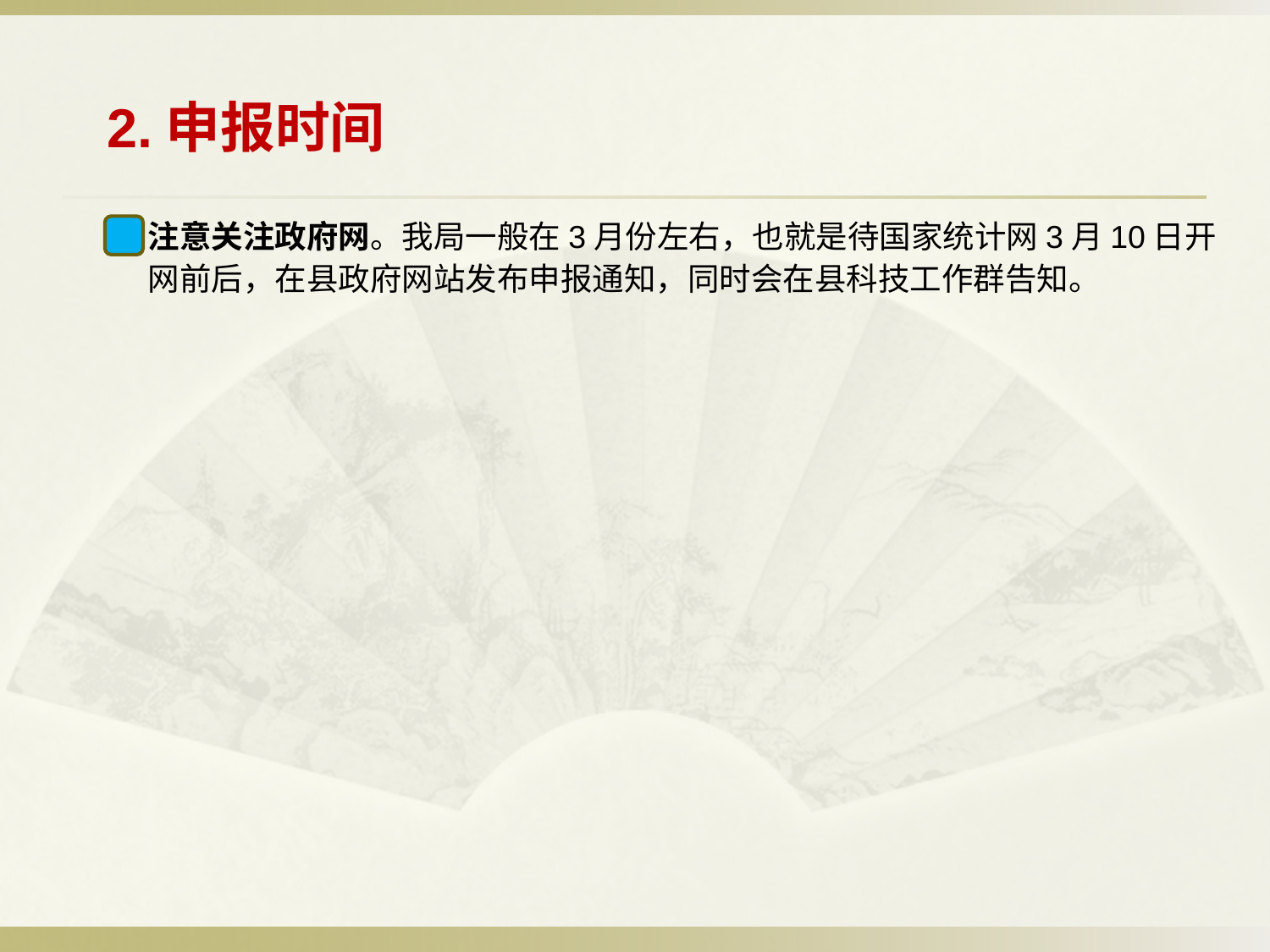

# 2.申报时间

      注意关注政府网。我局一般在3月份左右，也就是待国家统计网3月10日开
      网前后，在县政府网站发布申报通知，同时会在县科技工作群告知。